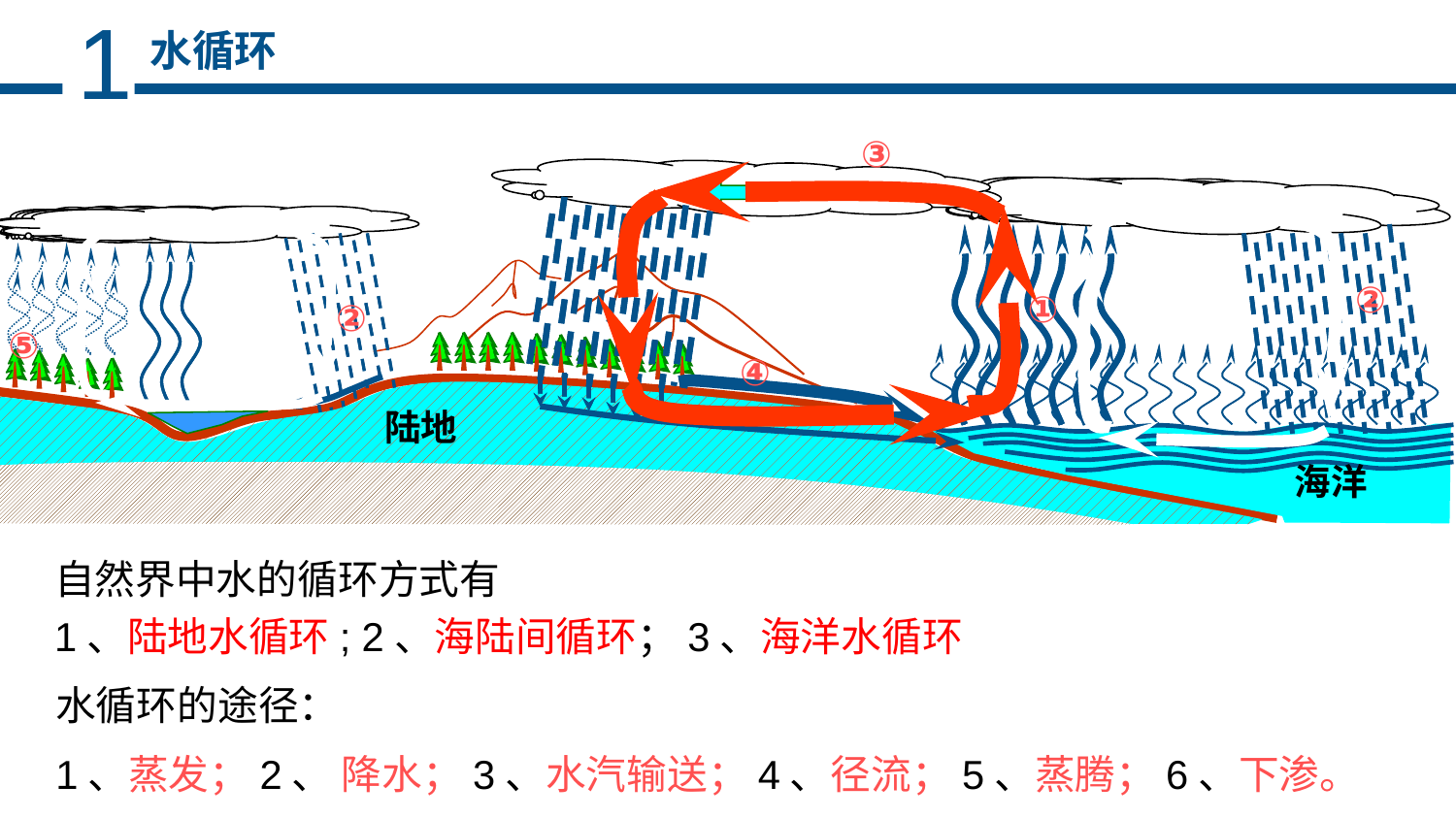

1
水循环

③

②

①
②
⑤
④

陆地

海洋

自然界中水的循环方式有
1、陆地水循环; 2、海陆间循环；3、海洋水循环

水循环的途径：
1、蒸发；2、 降水；3、水汽输送；4、径流；5、蒸腾；6、下渗。